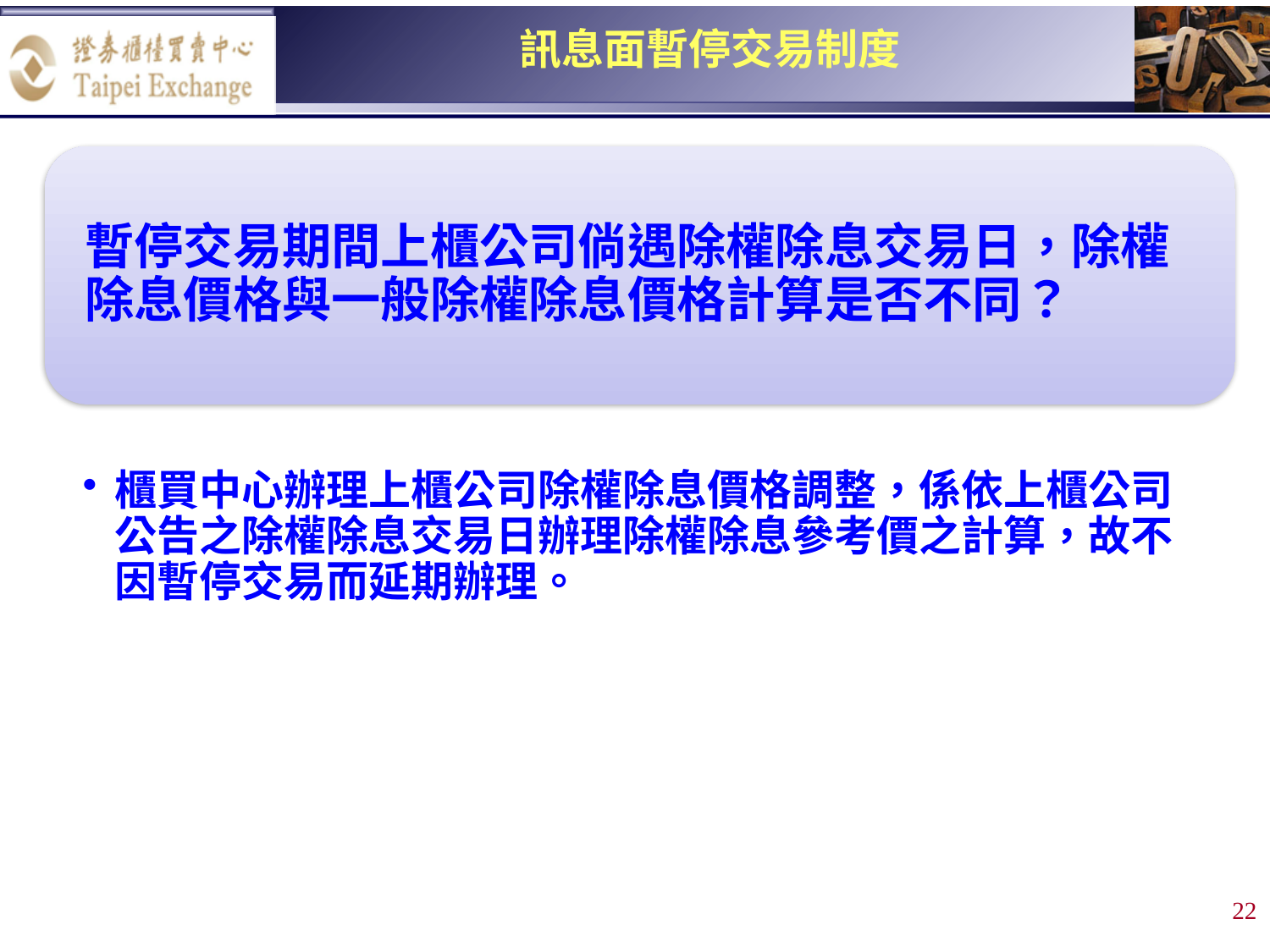

訊息面暫停交易制度
暫停交易期間上櫃公司倘遇除權除息交易日，除權除息價格與一般除權除息價格計算是否不同？

櫃買中心辦理上櫃公司除權除息價格調整，係依上櫃公司公告之除權除息交易日辦理除權除息參考價之計算，故不因暫停交易而延期辦理。
22